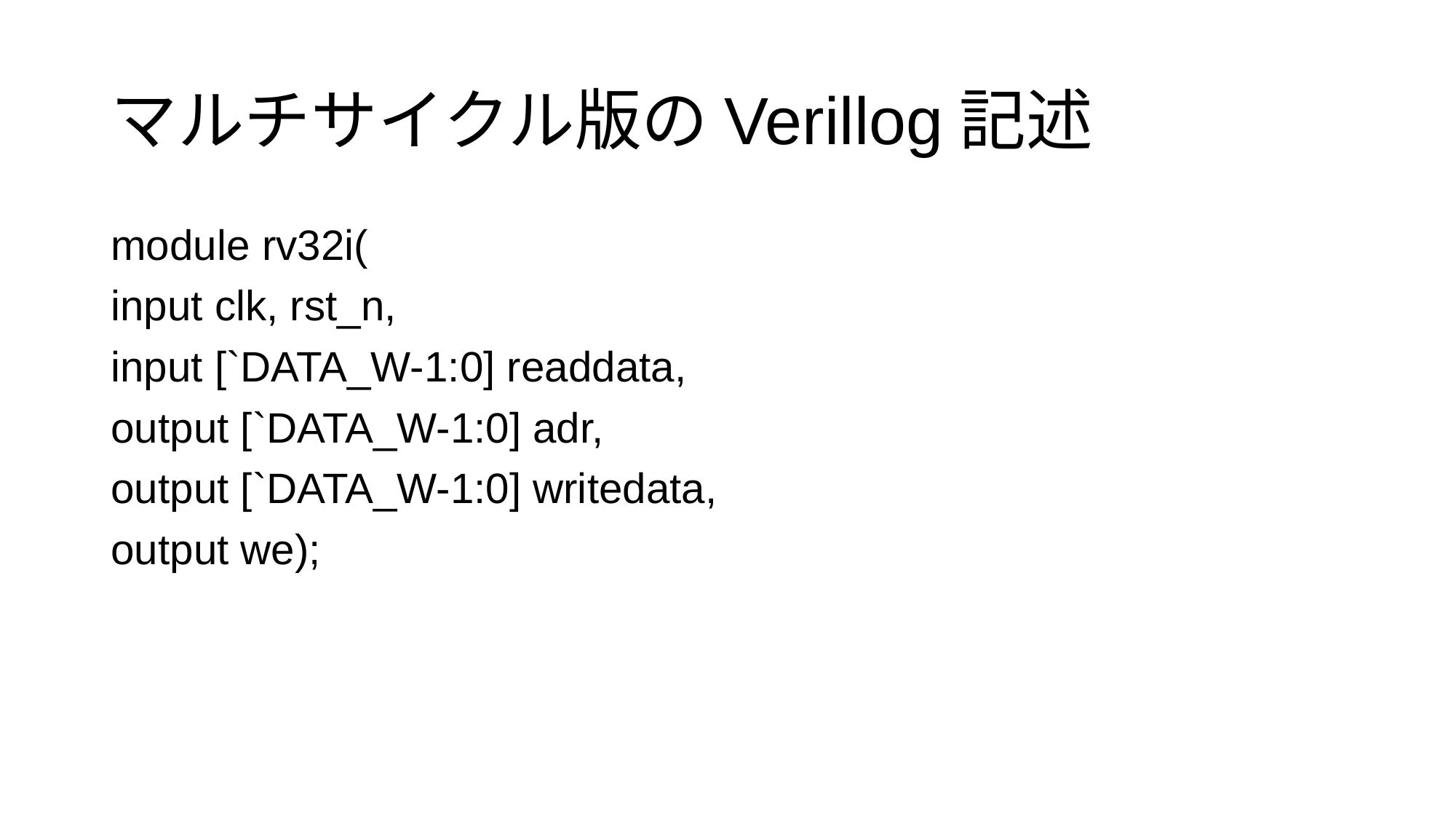

# マルチサイクル版のVerillog記述
module rv32i(
input clk, rst_n,
input [`DATA_W-1:0] readdata,
output [`DATA_W-1:0] adr,
output [`DATA_W-1:0] writedata,
output we);